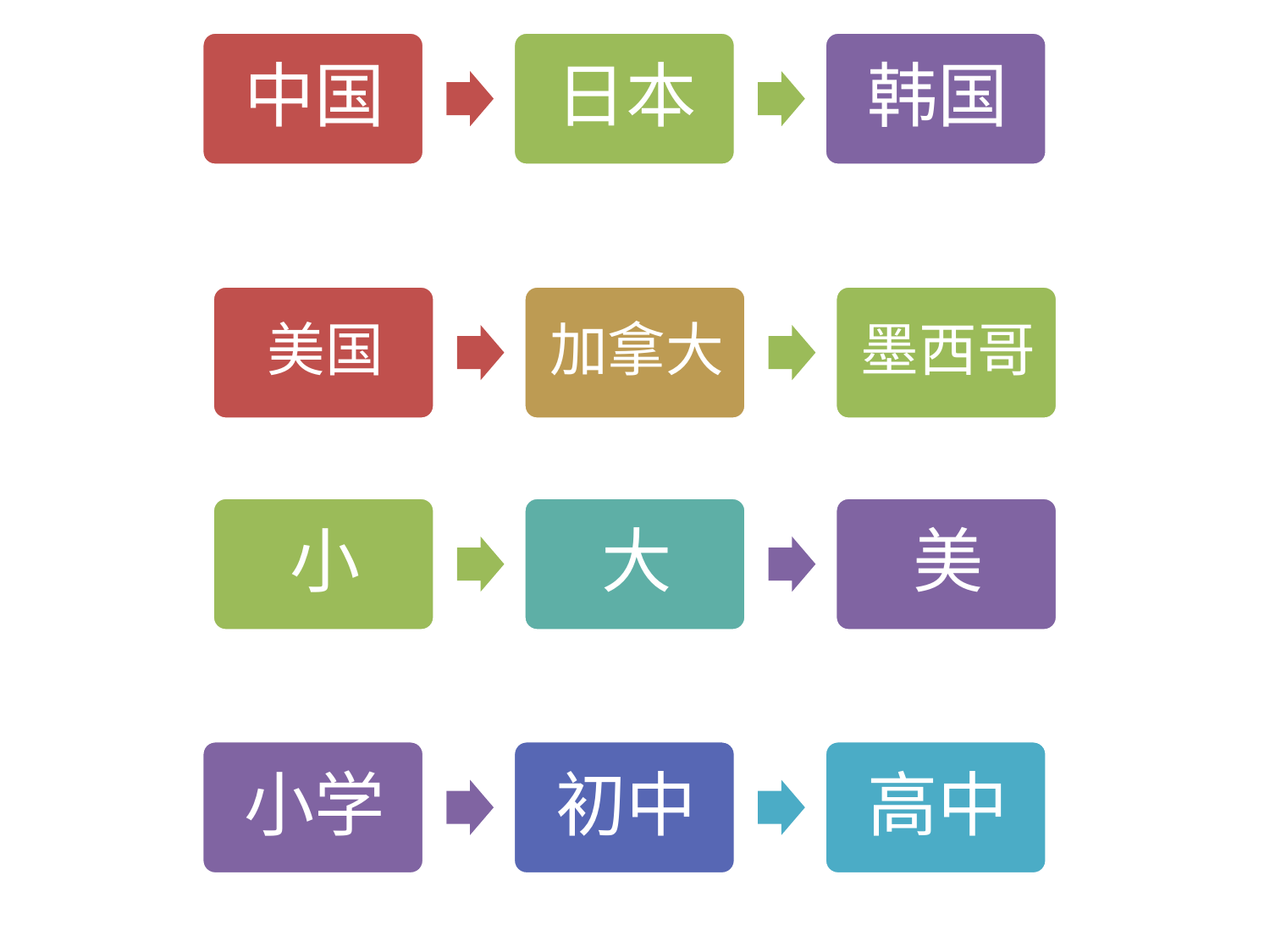

中国

日本

韩国
美国

加拿大

墨西哥
小

大

美
小学

初中

高中